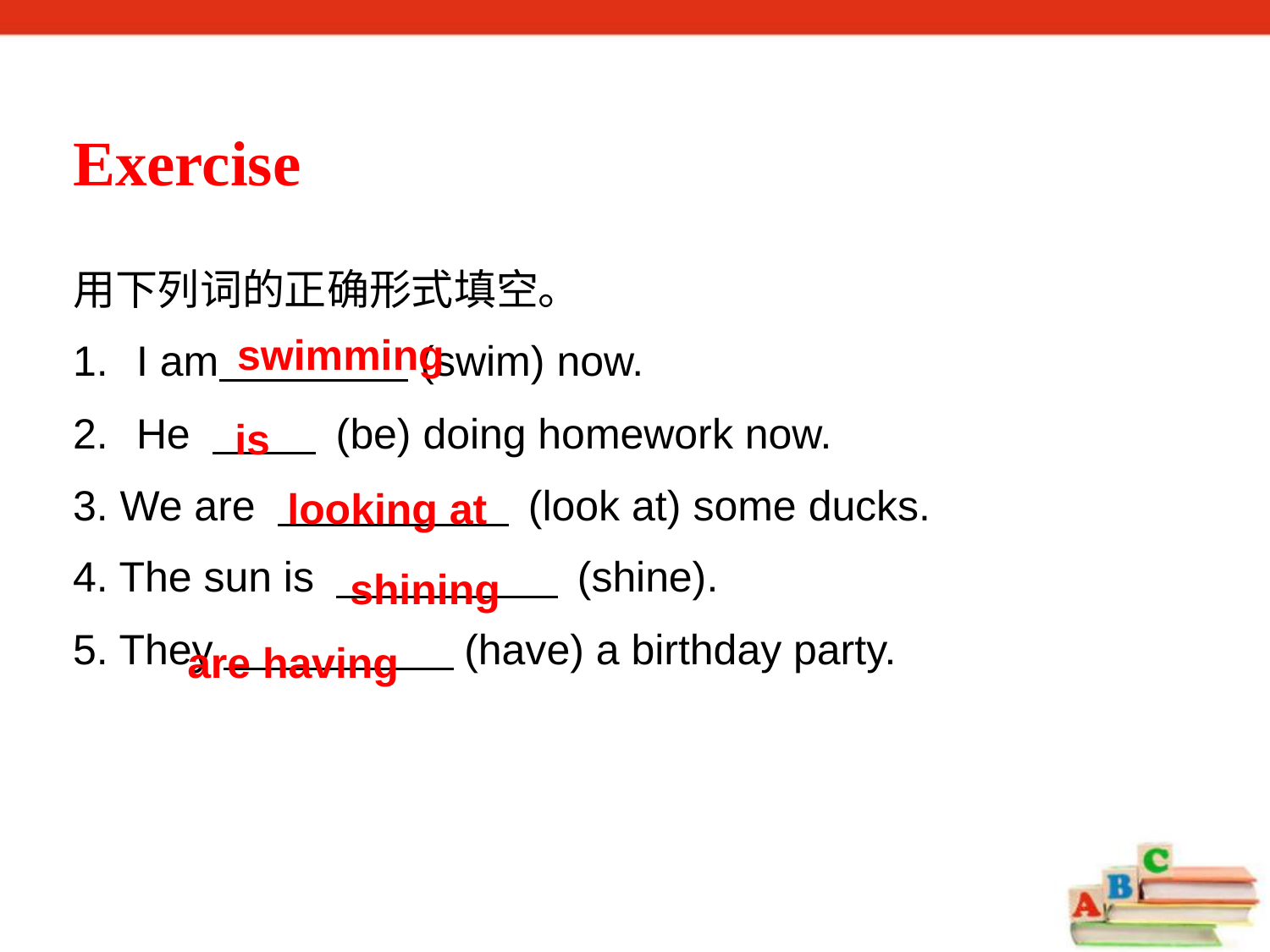

Exercise
用下列词的正确形式填空。
I am                 (swim) now.
He 　  　 (be) doing homework now.
3. We are 　　  　　　 (look at) some ducks.
4. The sun is 　　 　　　 (shine).
5. They　　  　　　(have) a birthday party.
swimming
is
looking at
shining
are having